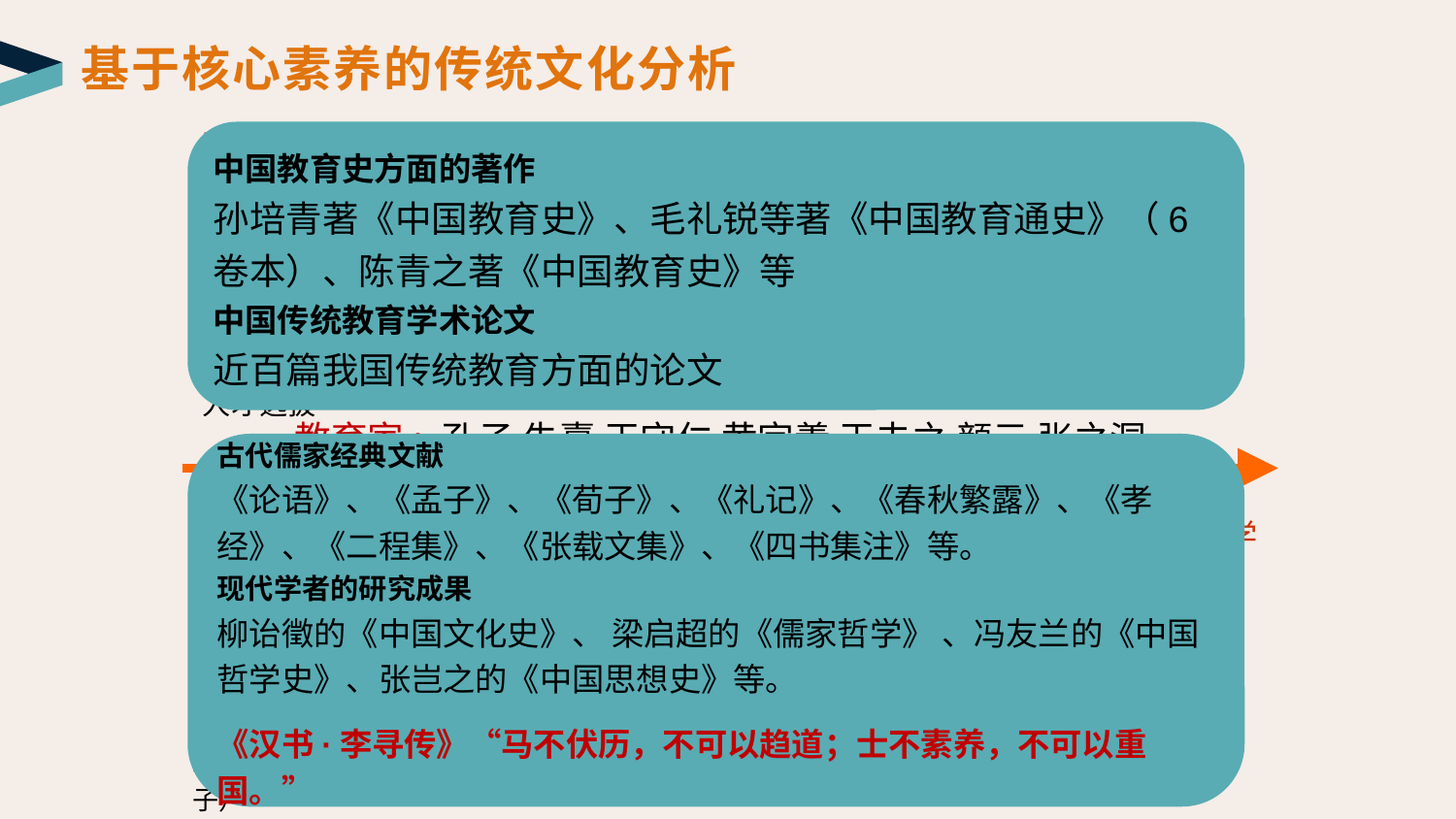

基于核心素养的传统文化分析

隋唐时期
宋代教育
教育政策
学校设置
教育内容
人才选拔

夏商西周
春秋战国
秦汉时期
教育制度
学校设置
教育内容
人才选拔

魏晋南北朝
学校设置
教育目标
教育内容

明代教育
教育政策
学校设置
教育内容
人才选拔
学规

清代
教育政策
学校设置
教育内容与方法
人才选拔
学规

中国教育史方面的著作
孙培青著《中国教育史》、毛礼锐等著《中国教育通史》（6卷本）、陈青之著《中国教育史》等
中国传统教育学术论文
近百篇我国传统教育方面的论文
教育家: 孔子 朱熹 王守仁 黄宗羲 王夫之 颜元 张之洞

古代儒家经典文献
《论语》、《孟子》、《荀子》、《礼记》、《春秋繁露》、《孝经》、《二程集》、《张载文集》、《四书集注》等。
现代学者的研究成果
柳诒徵的《中国文化史》、 梁启超的《儒家哲学》 、冯友兰的《中国哲学史》、张岂之的《中国思想史》等。
《汉书·李寻传》“马不伏历，不可以趋道；士不素养，不可以重国。”

先秦诸子
百家思想
先秦儒家（孔子、孔子后学、孟子、荀子）
返璞归真的道家思想（老子、庄子）
两汉时期经学思潮
董仲舒：天人感应，性三品，以孝为核心的汉代经学
魏晋时期
玄学思想
魏晋风度

隋唐时期
佛学与中国文化
儒学：
韩愈   李翱

宋明理学
周敦颐
张载
程颢、程颐
朱熹理学
陆九渊
王阳明

清代朴学
戴震